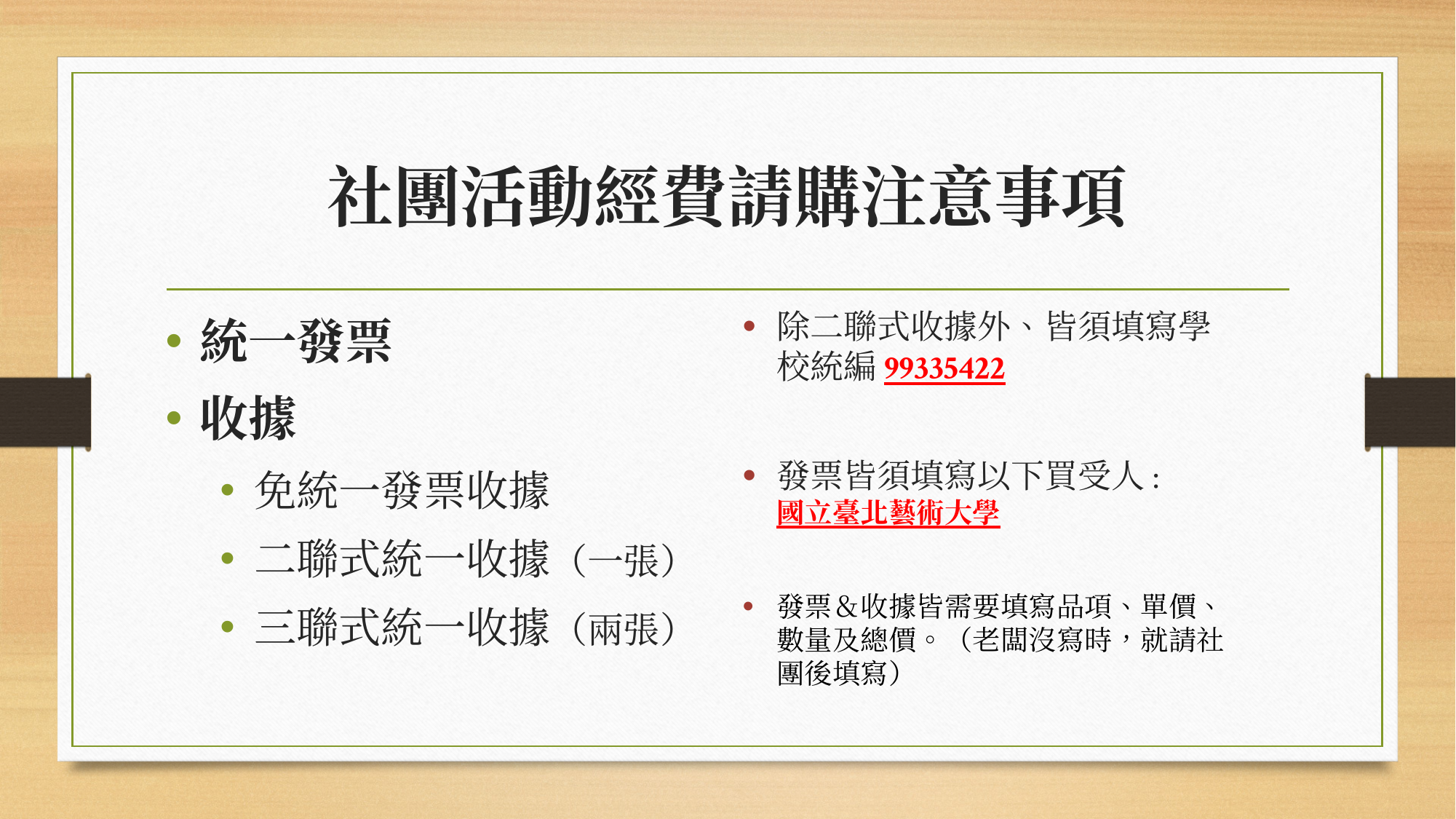

# 社團活動經費請購注意事項
除二聯式收據外、皆須填寫學校統編99335422

發票皆須填寫以下買受人:
國立臺北藝術大學

發票＆收據皆需要填寫品項、單價、數量及總價。（老闆沒寫時，就請社團後填寫）

統一發票
收據
免統一發票收據
二聯式統一收據（一張）
三聯式統一收據（兩張）